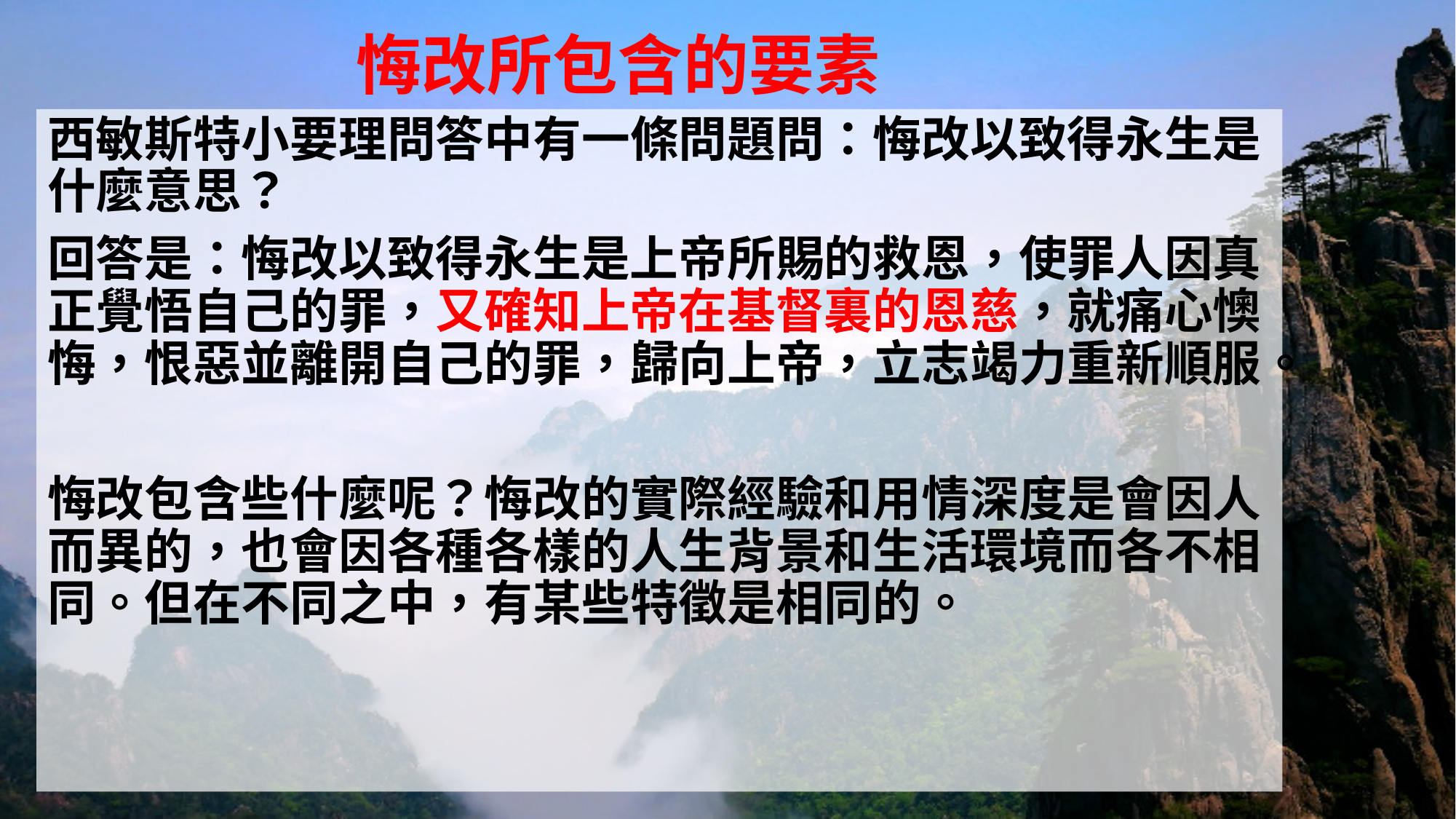

# 悔改所包含的要素
西敏斯特小要理問答中有一條問題問：悔改以致得永生是什麼意思？
回答是：悔改以致得永生是上帝所賜的救恩，使罪人因真正覺悟自己的罪，又確知上帝在基督裏的恩慈，就痛心懊悔，恨惡並離開自己的罪，歸向上帝，立志竭力重新順服。

悔改包含些什麼呢？悔改的實際經驗和用情深度是會因人而異的，也會因各種各樣的人生背景和生活環境而各不相同。但在不同之中，有某些特徵是相同的。